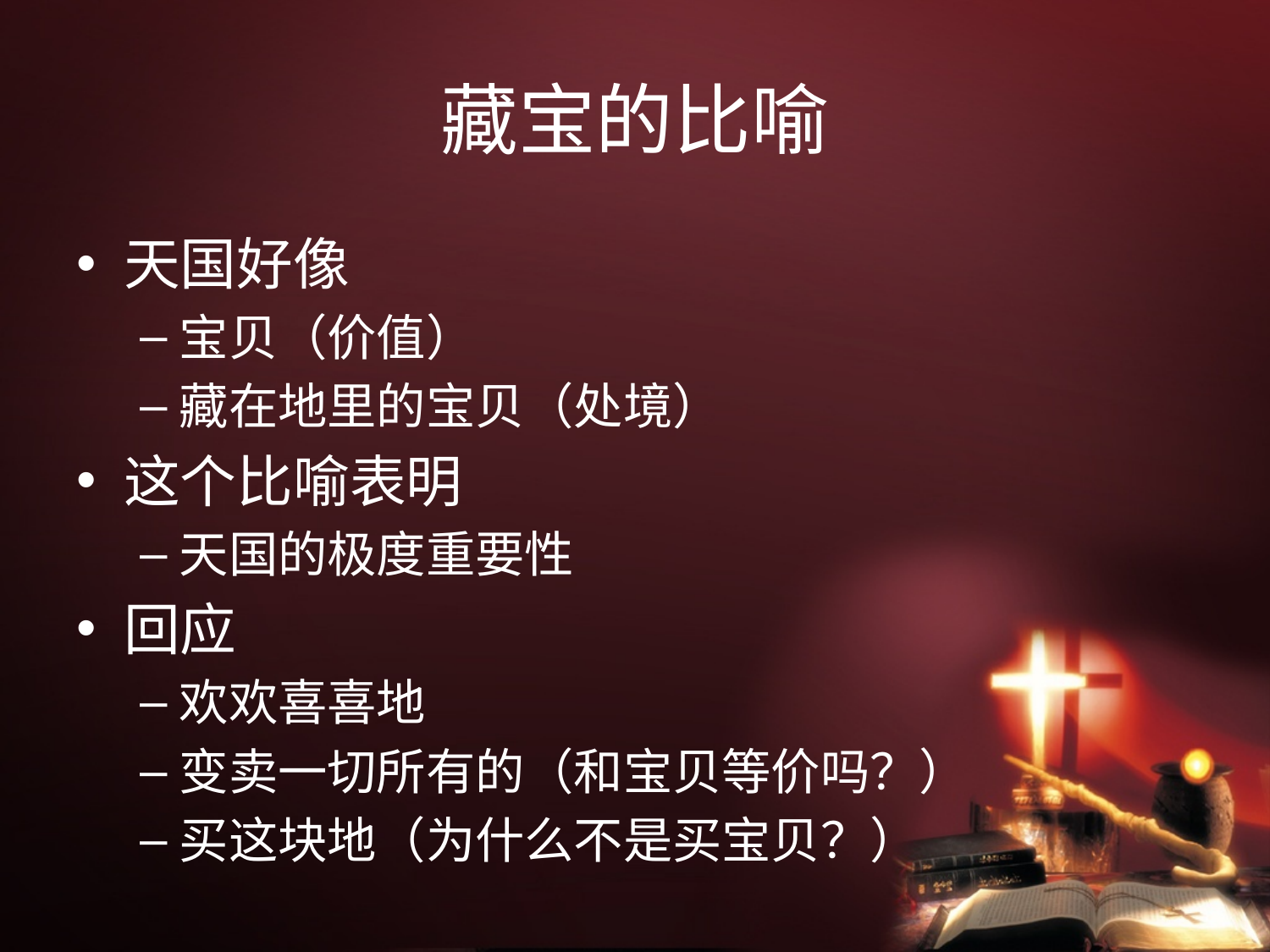

# 藏宝的比喻
天国好像
宝贝（价值）
藏在地里的宝贝（处境）
这个比喻表明
天国的极度重要性
回应
欢欢喜喜地
变卖一切所有的（和宝贝等价吗？）
买这块地（为什么不是买宝贝？）